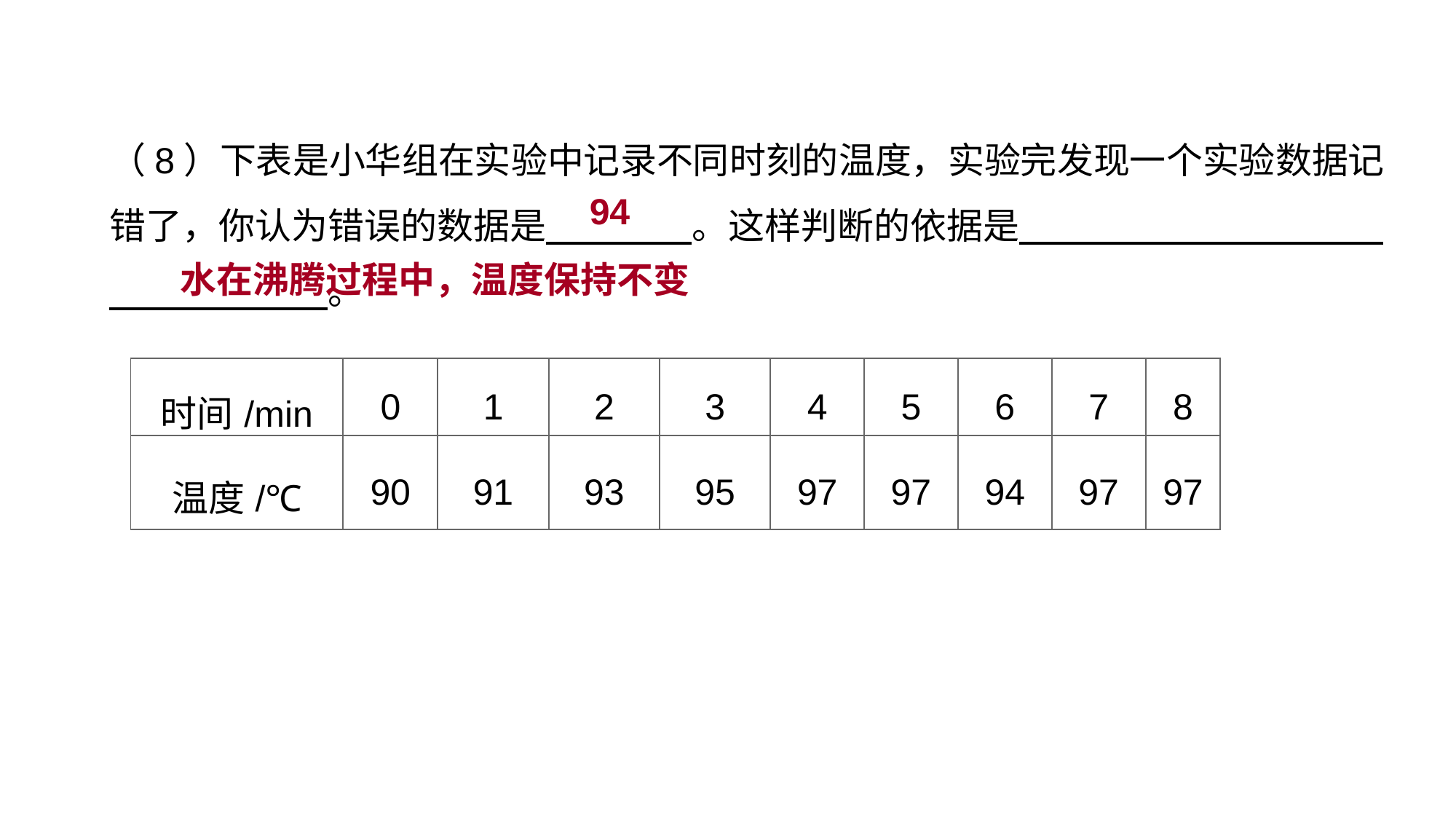

（8）下表是小华组在实验中记录不同时刻的温度，实验完发现一个实验数据记错了，你认为错误的数据是　　　　。这样判断的依据是　　　　　　　　　　　　　　　　。
94
实验突破 素养提升
水在沸腾过程中，温度保持不变
| 时间/min | 0 | 1 | 2 | 3 | 4 | 5 | 6 | 7 | 8 |
| --- | --- | --- | --- | --- | --- | --- | --- | --- | --- |
| 温度/℃ | 90 | 91 | 93 | 95 | 97 | 97 | 94 | 97 | 97 |